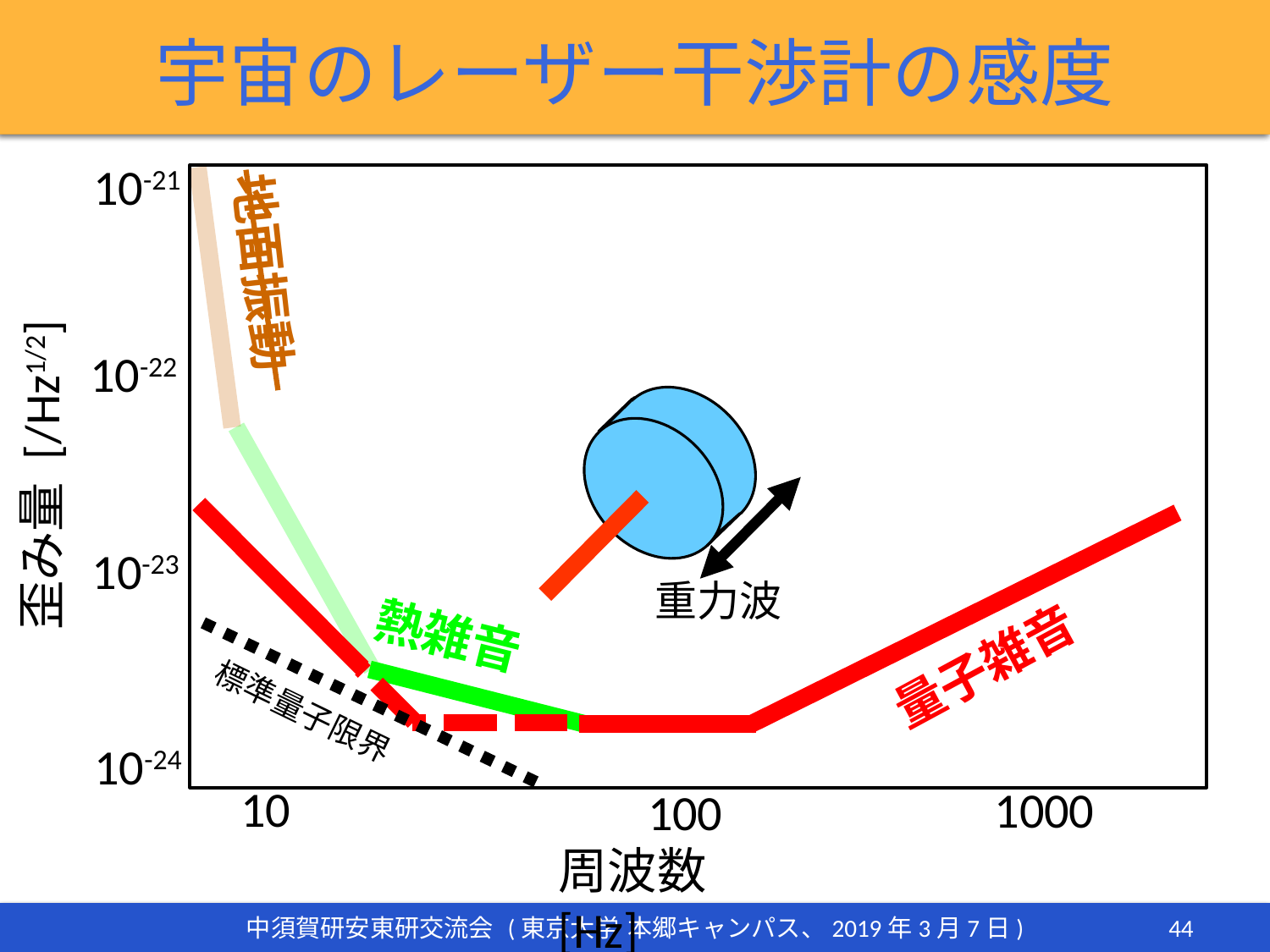

# 宇宙のレーザー干渉計の感度
10-21

地面振動
10-22

歪み量 [/Hz1/2]

10-23
重力波
熱雑音
量子雑音
標準量子限界
10-24
10
1000
100
周波数 [Hz]
44
中須賀研安東研交流会 (東京大学 本郷キャンパス、2019年3月7日)